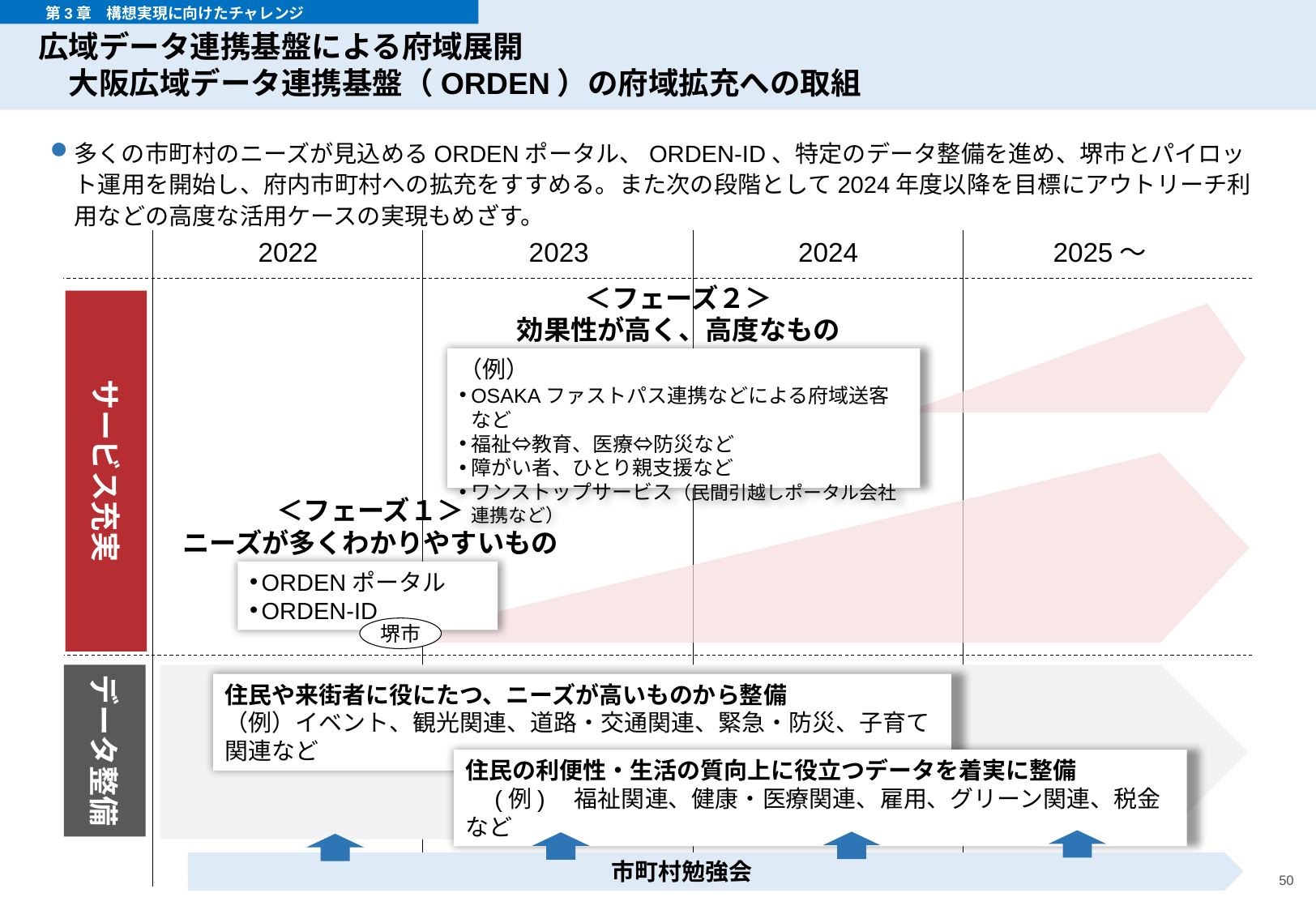

広域データ連携基盤による府域展開
　大阪広域データ連携基盤（ORDEN）の府域拡充への取組
　　　第3章　構想実現に向けたチャレンジ

多くの市町村のニーズが見込めるORDENポータル、ORDEN-ID、特定のデータ整備を進め、堺市とパイロット運用を開始し、府内市町村への拡充をすすめる。また次の段階として2024年度以降を目標にアウトリーチ利用などの高度な活用ケースの実現もめざす。

2022
2023
2024
2025～
＜フェーズ２＞
効果性が高く、高度なもの
サービス充実

（例）
OSAKAファストパス連携などによる府域送客など
福祉⇔教育、医療⇔防災など
障がい者、ひとり親支援など
ワンストップサービス（民間引越しポータル会社連携など）

＜フェーズ１＞
ニーズが多くわかりやすいもの
ORDENポータル
ORDEN-ID
堺市
データ整備

住民や来街者に役にたつ、ニーズが高いものから整備
（例）イベント、観光関連、道路・交通関連、緊急・防災、子育て関連など
住民の利便性・生活の質向上に役立つデータを着実に整備
　(例)　福祉関連、健康・医療関連、雇用、グリーン関連、税金など

市町村勉強会
50